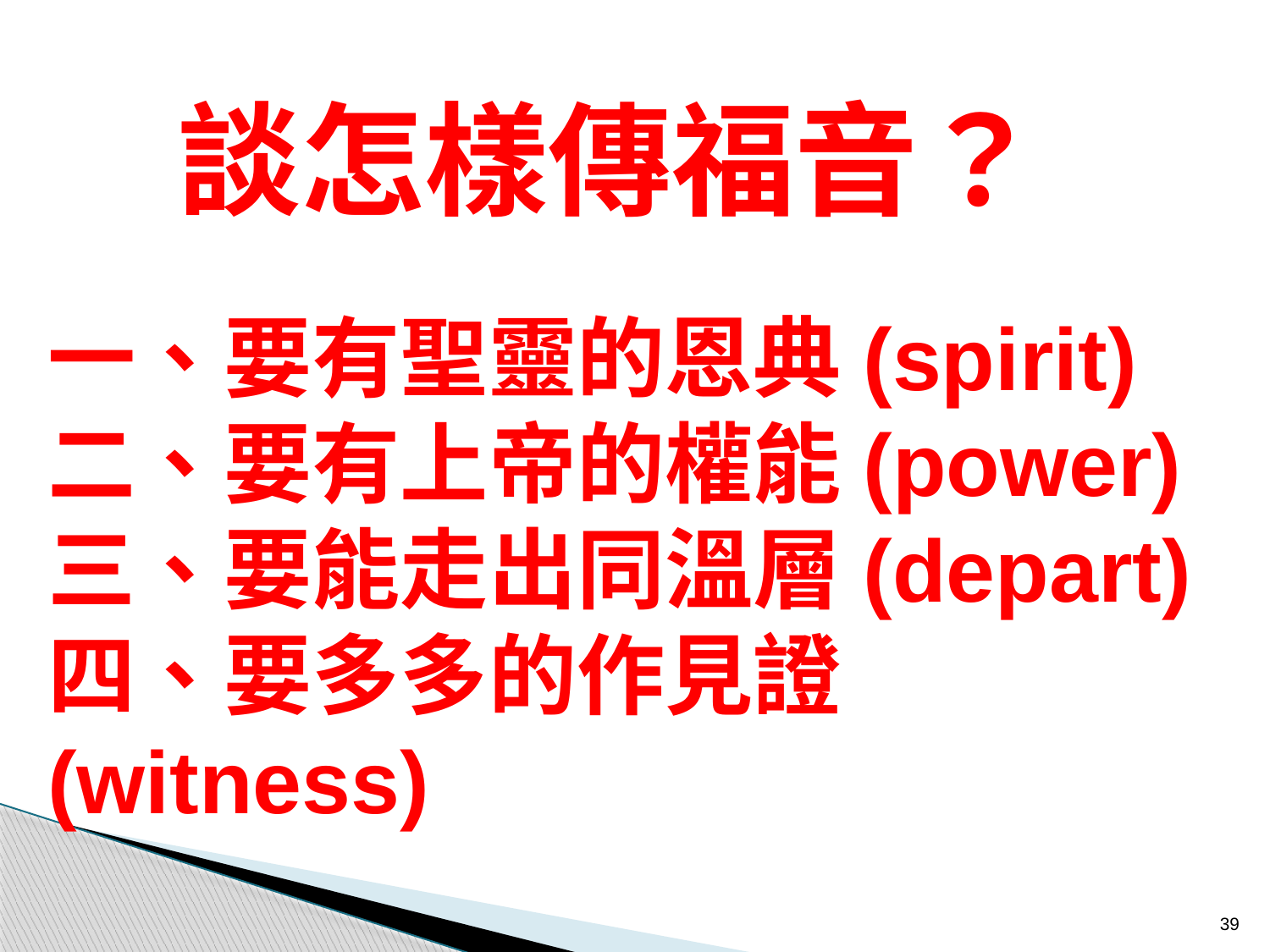

談怎樣傳福音？
一、要有聖靈的恩典(spirit)
二、要有上帝的權能(power)
三、要能走出同溫層(depart)
四、要多多的作見證(witness)
39